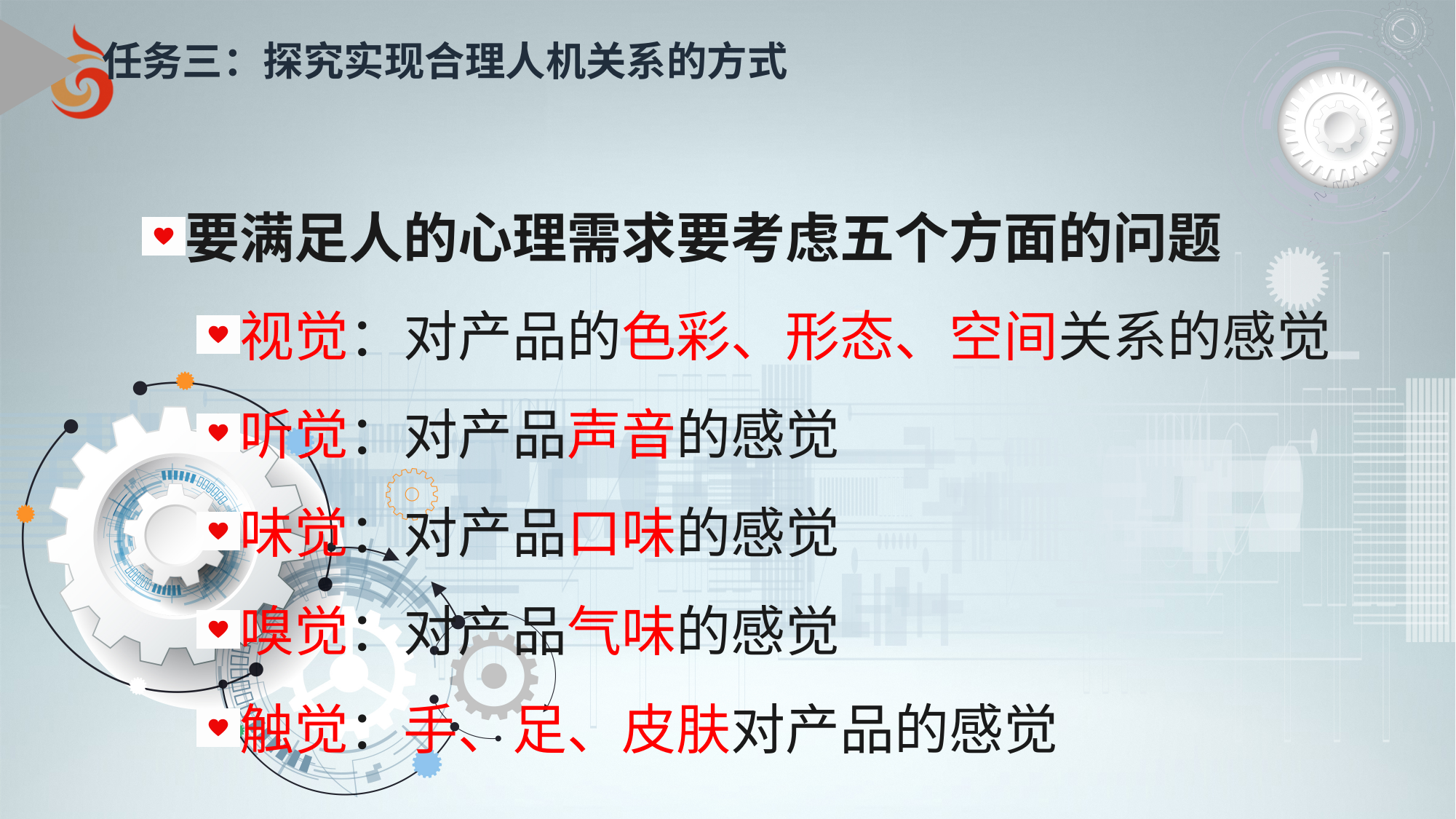

任务三：探究实现合理人机关系的方式
要满足人的心理需求要考虑五个方面的问题
视觉：对产品的色彩、形态、空间关系的感觉
听觉：对产品声音的感觉
味觉：对产品口味的感觉
嗅觉：对产品气味的感觉
触觉：手、足、皮肤对产品的感觉